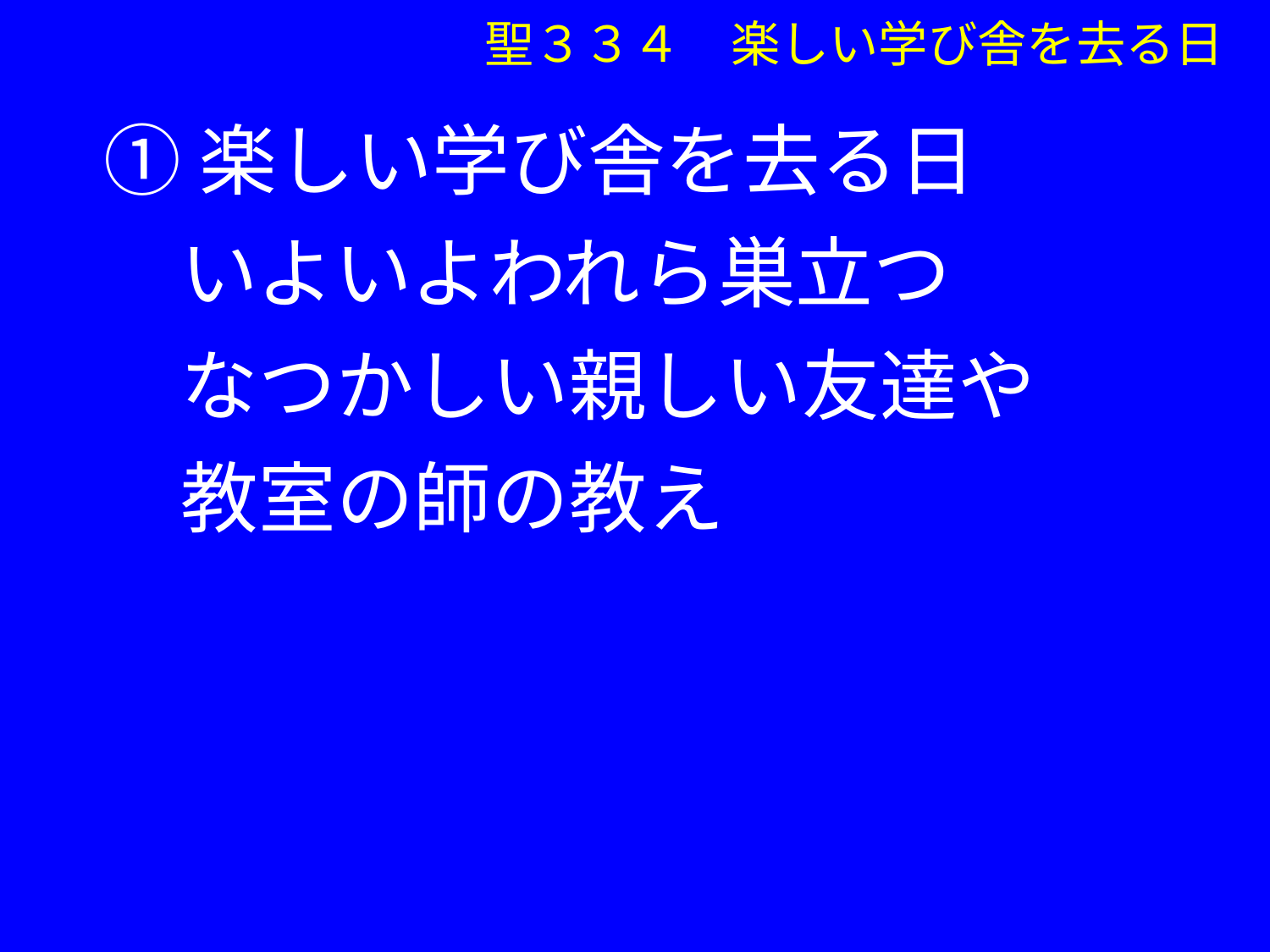

①楽しい学び舎を去る日
　いよいよわれら巣立つ
　なつかしい親しい友達や
　教室の師の教え

聖３３４　楽しい学び舎を去る日